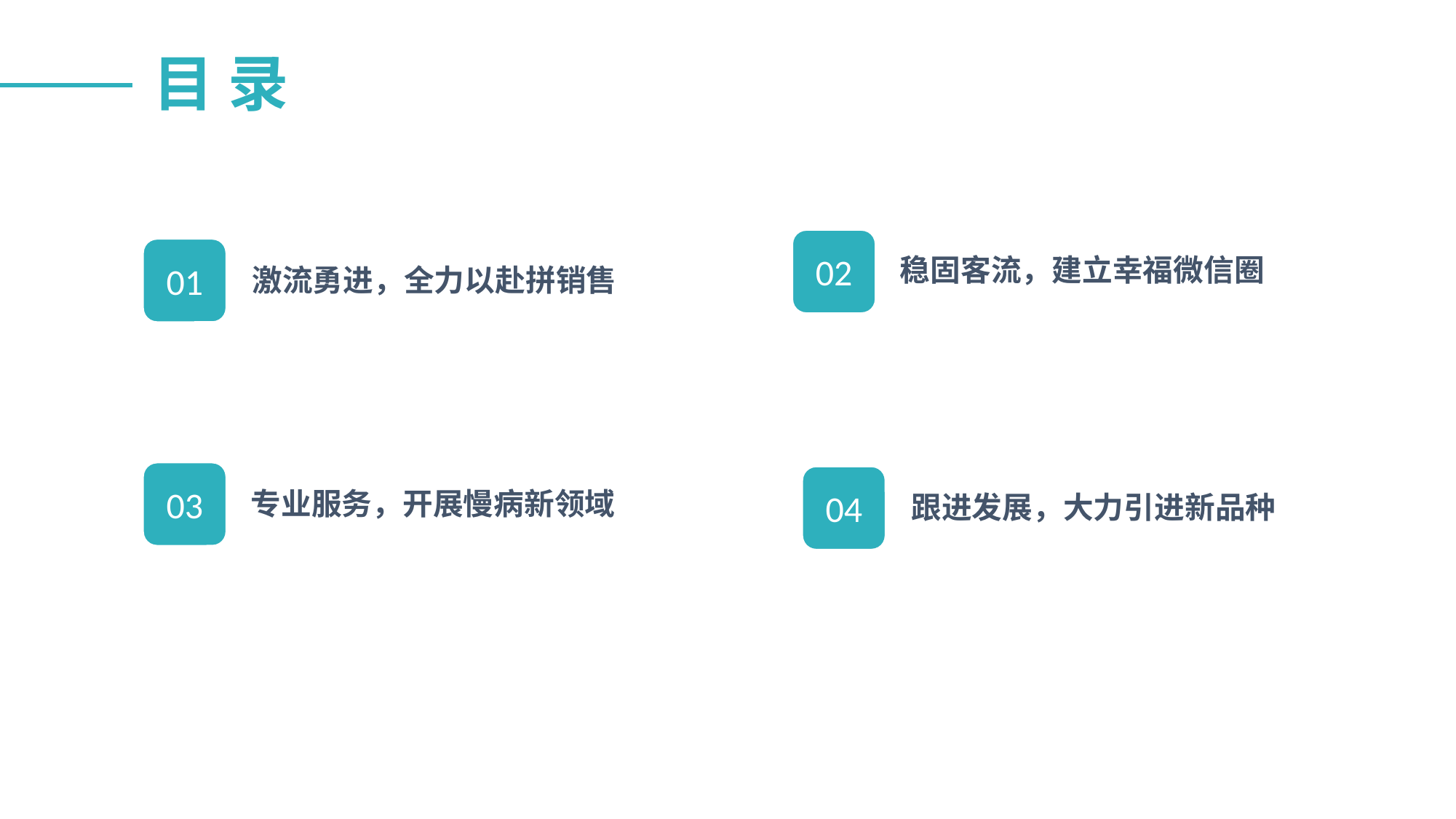

目 录
02
稳固客流，建立幸福微信圈
01
激流勇进，全力以赴拼销售
03
专业服务，开展慢病新领域
04
跟进发展，大力引进新品种